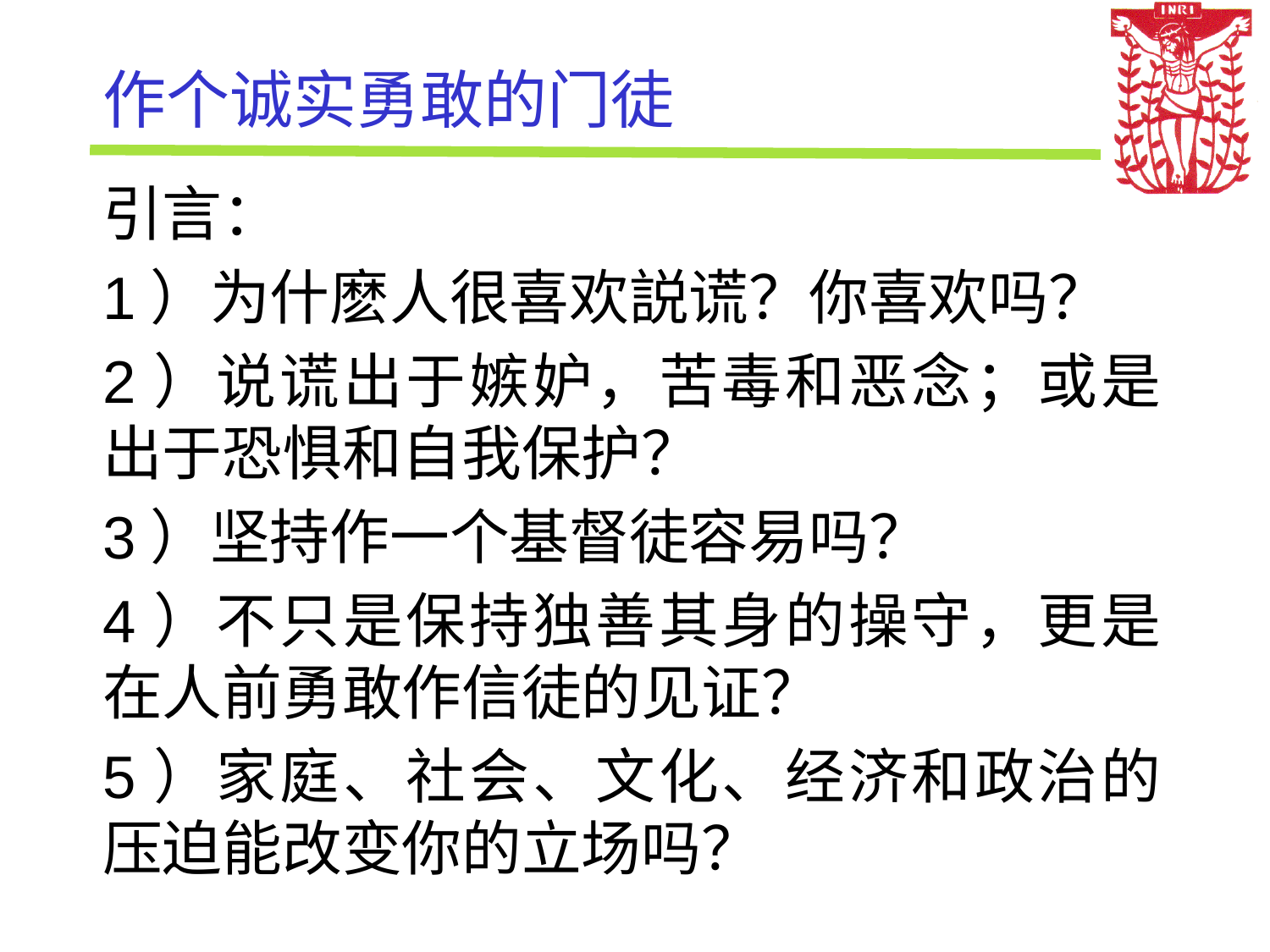

# 作个诚实勇敢的门徒
引言：
1）为什麽人很喜欢説谎？你喜欢吗？
2）说谎出于嫉妒，苦毒和恶念；或是出于恐惧和自我保护？
3）坚持作一个基督徒容易吗？
4）不只是保持独善其身的操守，更是在人前勇敢作信徒的见证？
5）家庭、社会、文化、经济和政治的压迫能改变你的立场吗？